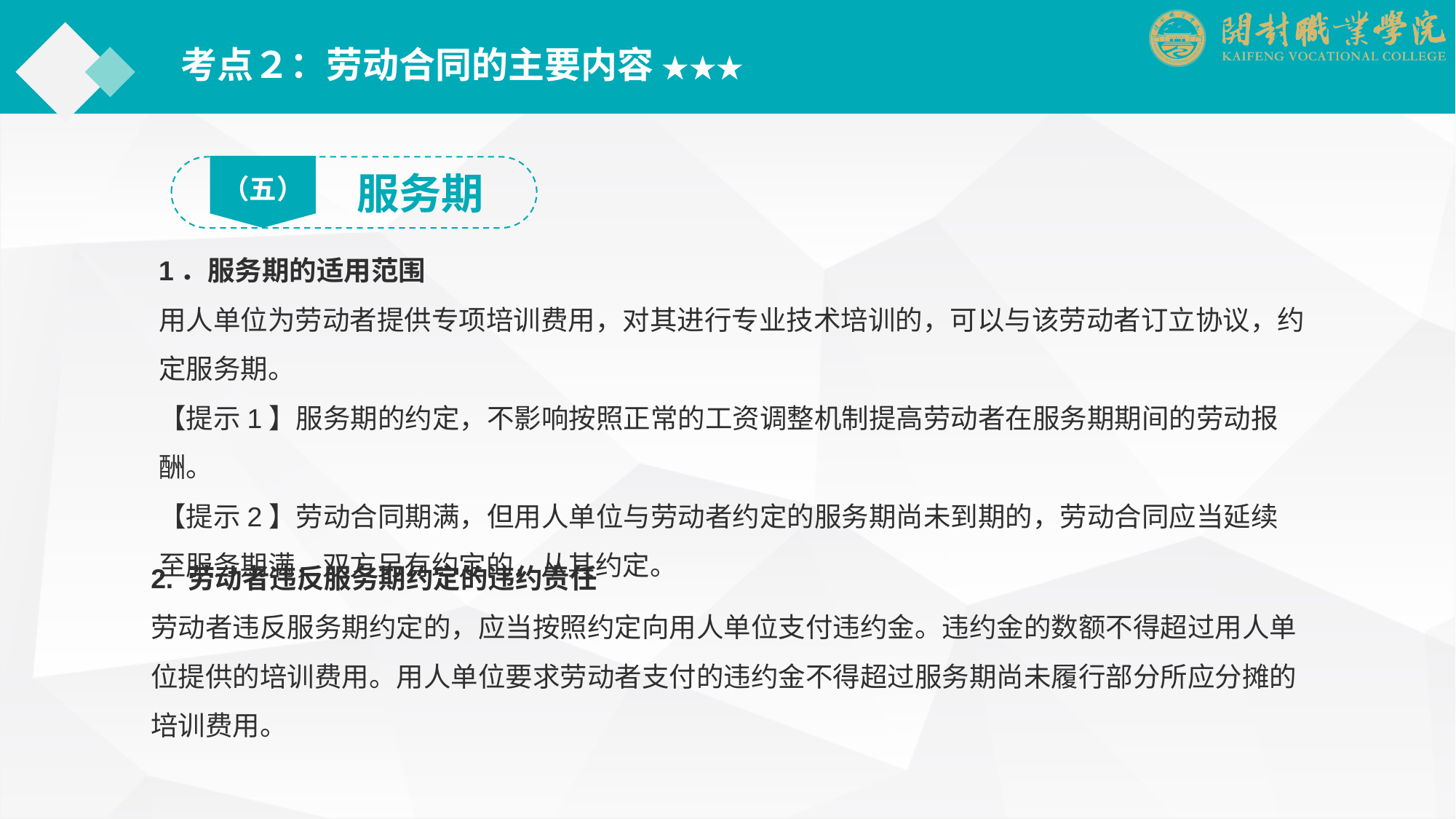

考点２：劳动合同的主要内容 ★★★
（五）

服务期
1．服务期的适用范围
用人单位为劳动者提供专项培训费用，对其进行专业技术培训的，可以与该劳动者订立协议，约定服务期。
【提示1】服务期的约定，不影响按照正常的工资调整机制提高劳动者在服务期期间的劳动报酬。
【提示2】劳动合同期满，但用人单位与劳动者约定的服务期尚未到期的，劳动合同应当延续至服务期满，双方另有约定的，从其约定。
2. 劳动者违反服务期约定的违约责任
劳动者违反服务期约定的，应当按照约定向用人单位支付违约金。违约金的数额不得超过用人单位提供的培训费用。用人单位要求劳动者支付的违约金不得超过服务期尚未履行部分所应分摊的培训费用。